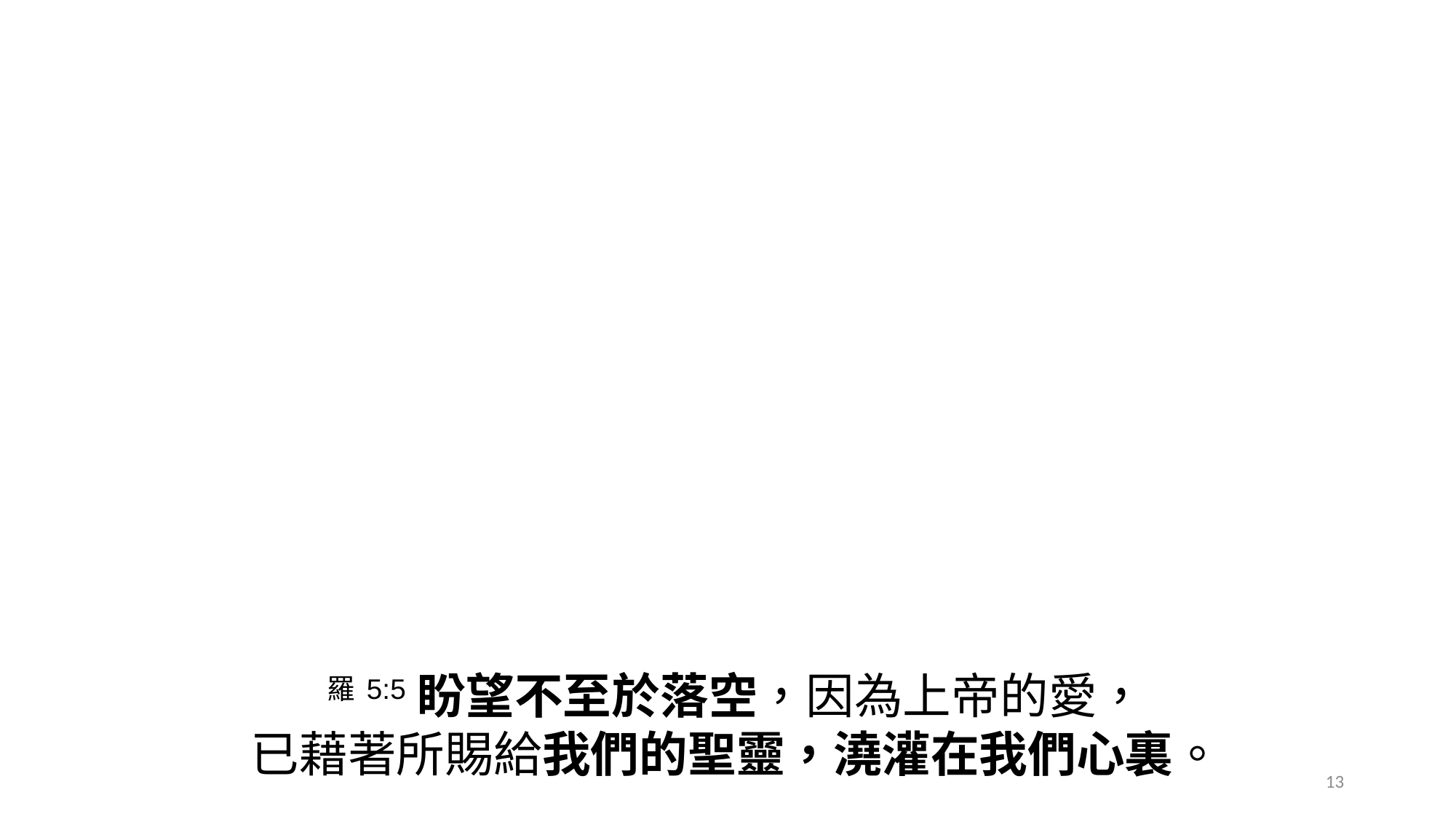

羅5:5盼望不至於落空，因為上帝的愛，
已藉著所賜給我們的聖靈，澆灌在我們心裏。
13